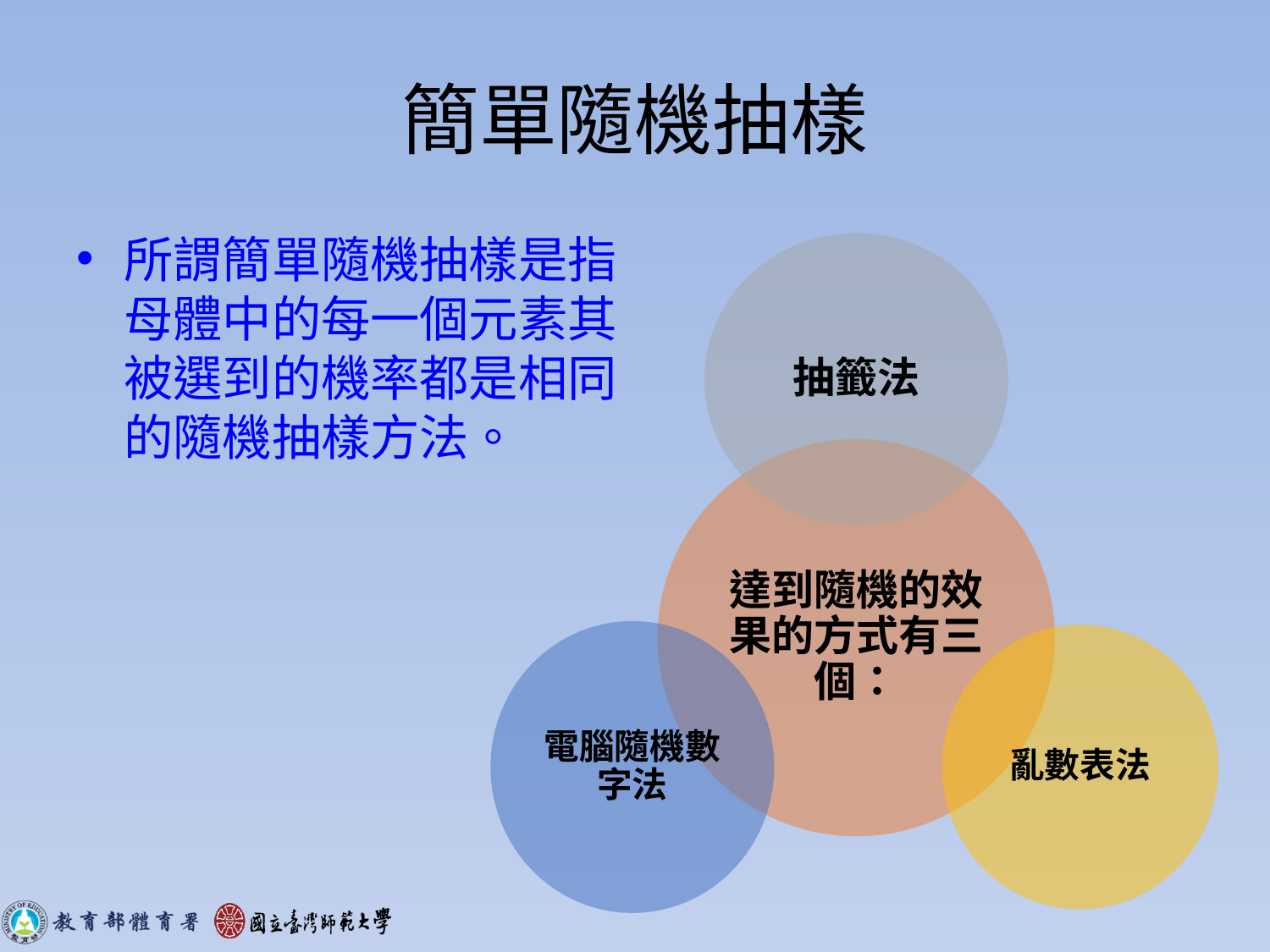

# 簡單隨機抽樣
所謂簡單隨機抽樣是指母體中的每一個元素其被選到的機率都是相同的隨機抽樣方法。

達到隨機的效果的方式有三個：
抽籤法
亂數表法
電腦隨機數字法